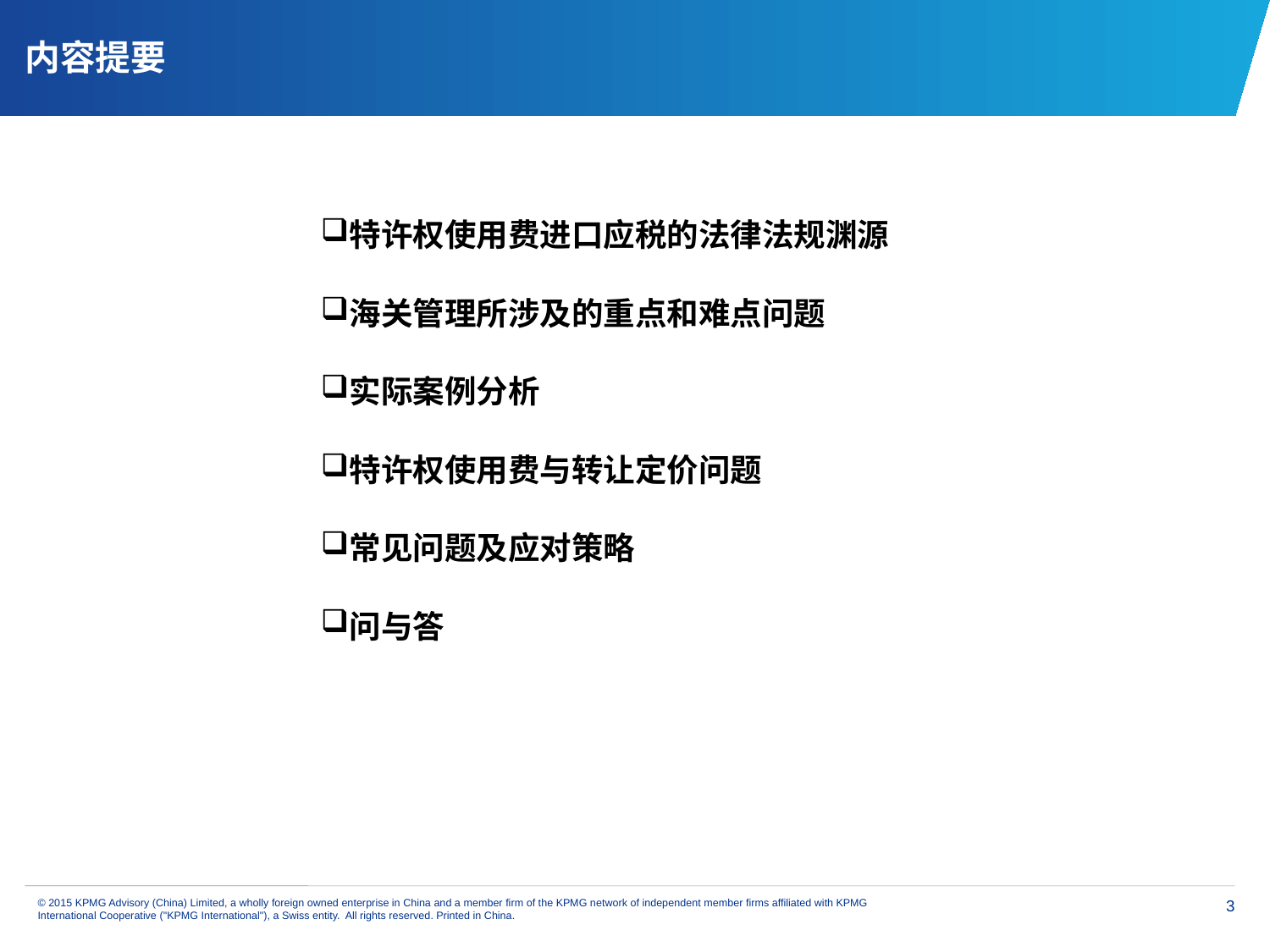

# 内容提要
特许权使用费进口应税的法律法规渊源
海关管理所涉及的重点和难点问题
实际案例分析
特许权使用费与转让定价问题
常见问题及应对策略
问与答